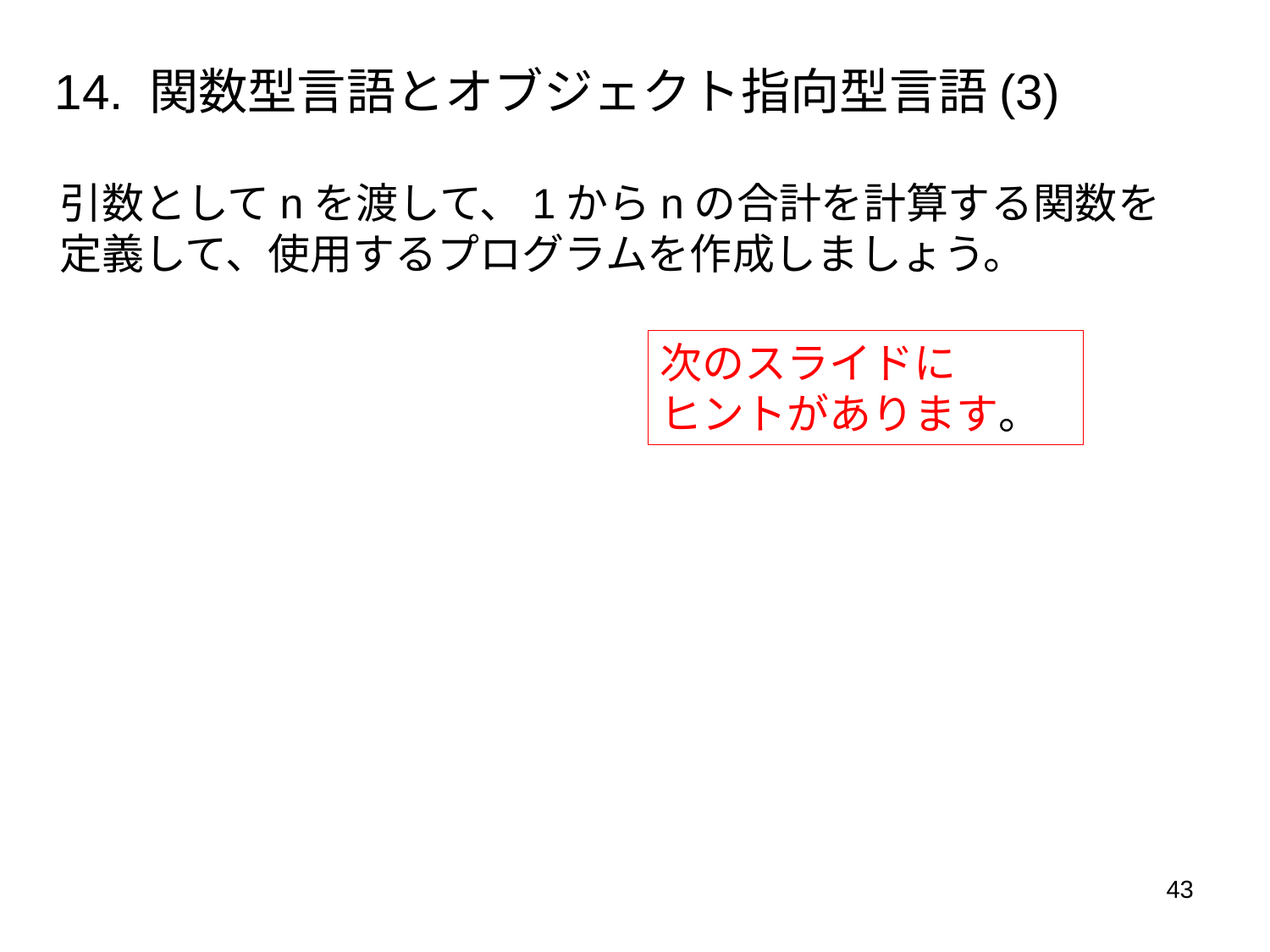

14. 関数型言語とオブジェクト指向型言語(3)
引数としてnを渡して、1からnの合計を計算する関数を定義して、使用するプログラムを作成しましょう。

次のスライドに
ヒントがあります。
43